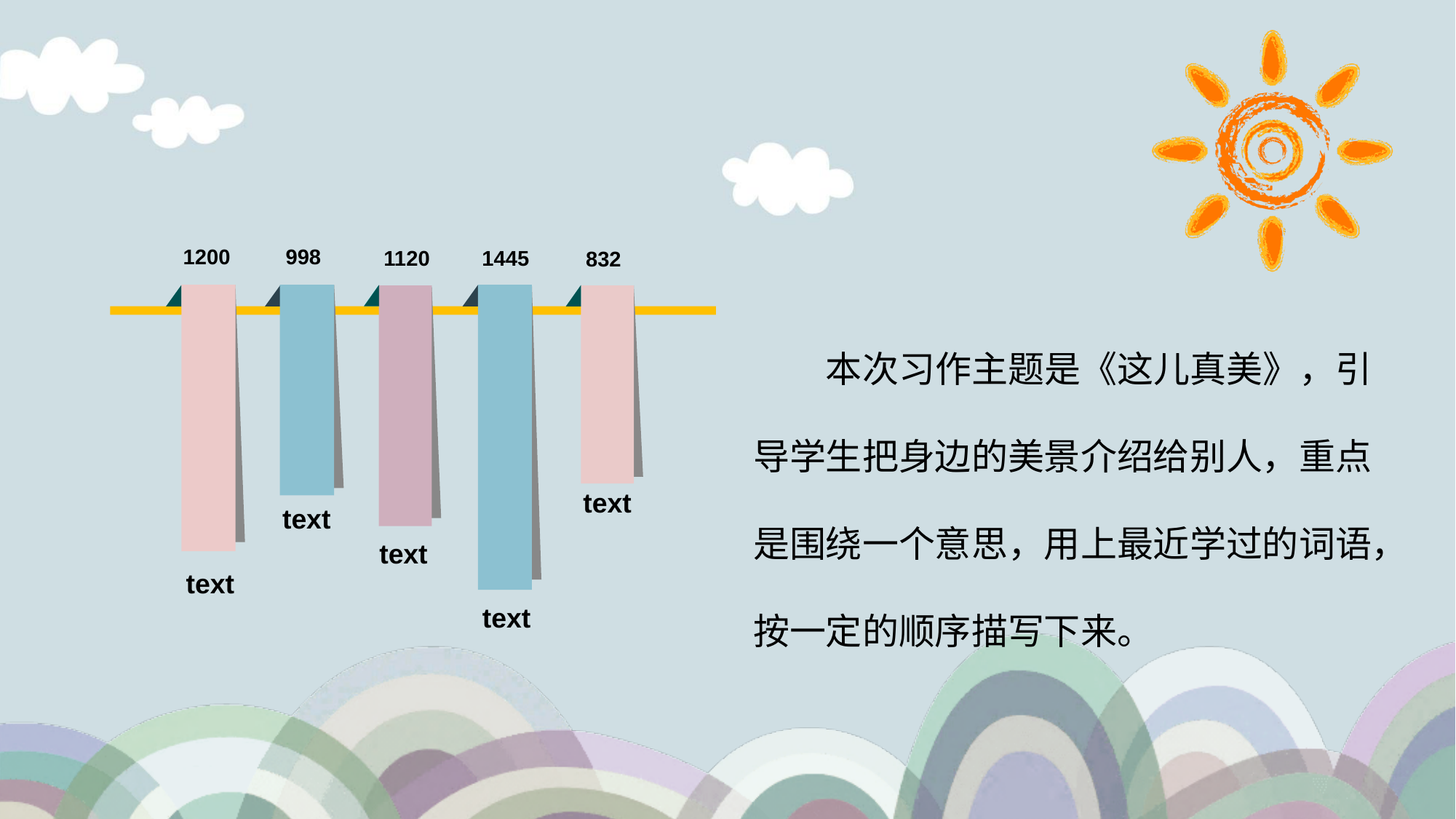

998

text
1200

text
1445

text
1120

text
832

text

本次习作主题是《这儿真美》，引导学生把身边的美景介绍给别人，重点是围绕一个意思，用上最近学过的词语，按一定的顺序描写下来。